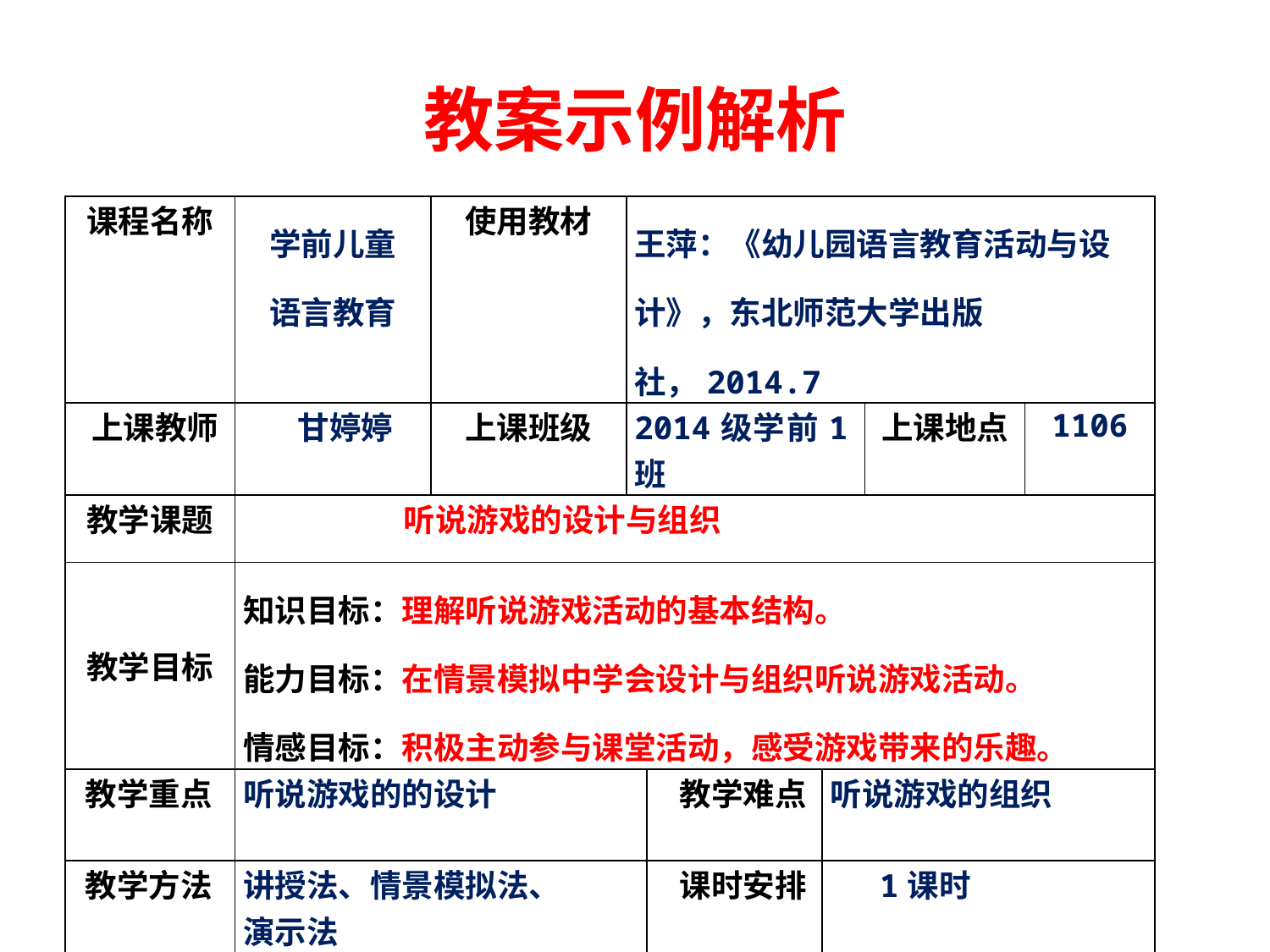

# 教案示例解析
| 课程名称 | 学前儿童 语言教育 | 使用教材 | 王萍：《幼儿园语言教育活动与设计》，东北师范大学出版社，2014.7 |  |  |  |  |
| --- | --- | --- | --- | --- | --- | --- | --- |
| 上课教师 | 甘婷婷 | 上课班级 | 2014级学前1班 |  |  | 上课地点 | 1106 |
| 教学课题 | 听说游戏的设计与组织 |  |  |  |  |  |  |
| 教学目标 | 知识目标：理解听说游戏活动的基本结构。 能力目标：在情景模拟中学会设计与组织听说游戏活动。 情感目标：积极主动参与课堂活动，感受游戏带来的乐趣。 |  |  |  |  |  |  |
| 教学重点 | 听说游戏的的设计 |  |  | 教学难点 | 听说游戏的组织 |  |  |
| 教学方法 | 讲授法、情景模拟法、 演示法 |  |  | 课时安排 | 1课时 |  |  |